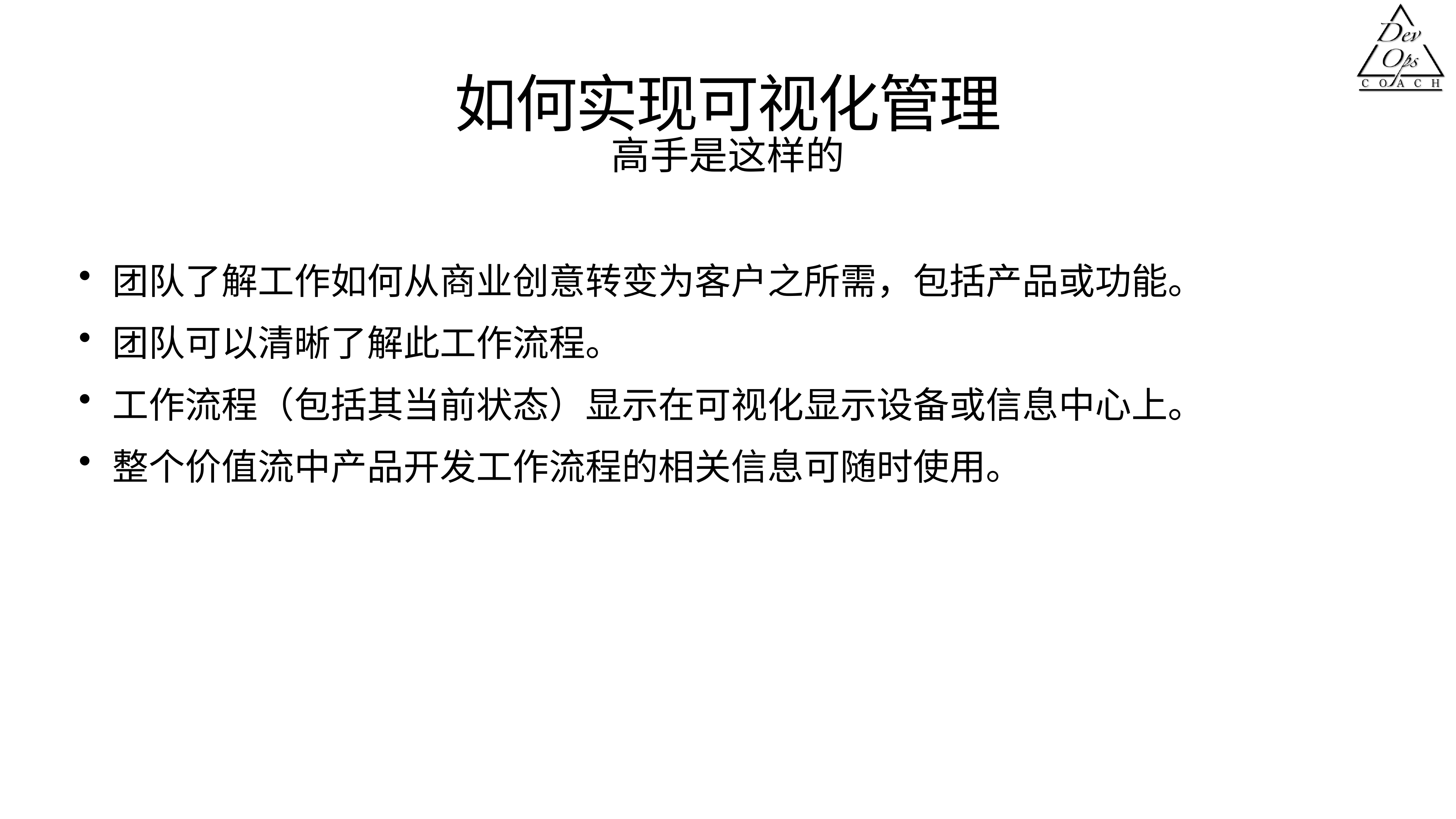

# 如何实现可视化管理
高手是这样的
团队了解工作如何从商业创意转变为客户之所需，包括产品或功能。
团队可以清晰了解此工作流程。
工作流程（包括其当前状态）显示在可视化显示设备或信息中心上。
整个价值流中产品开发工作流程的相关信息可随时使用。